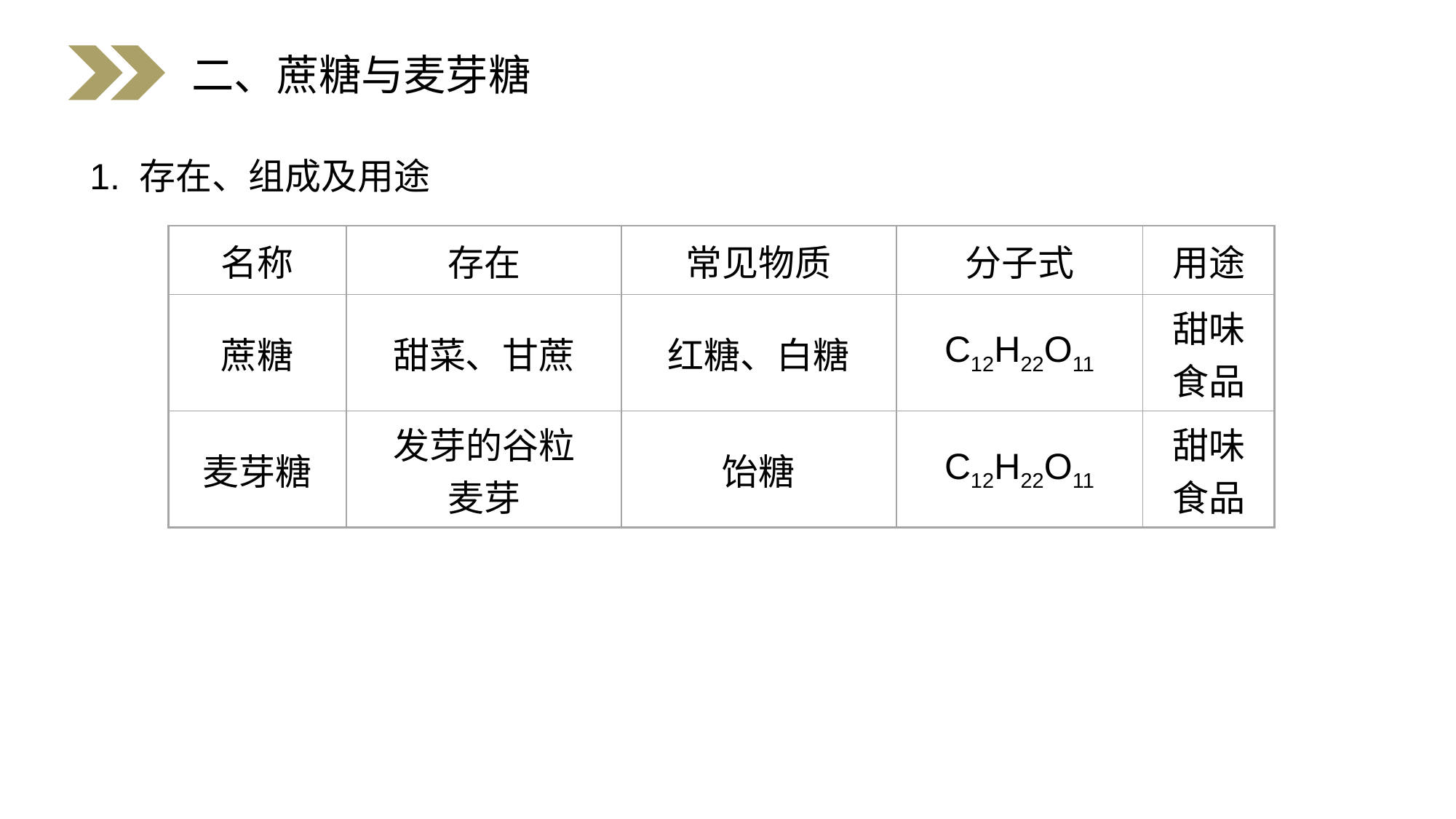

二、蔗糖与麦芽糖
1. 存在、组成及用途
| 名称 | 存在 | 常见物质 | 分子式 | 用途 |
| --- | --- | --- | --- | --- |
| 蔗糖 | 甜菜、甘蔗 | 红糖、白糖 | C12H22O11 | 甜味食品 |
| 麦芽糖 | 发芽的谷粒 麦芽 | 饴糖 | C12H22O11 | 甜味食品 |